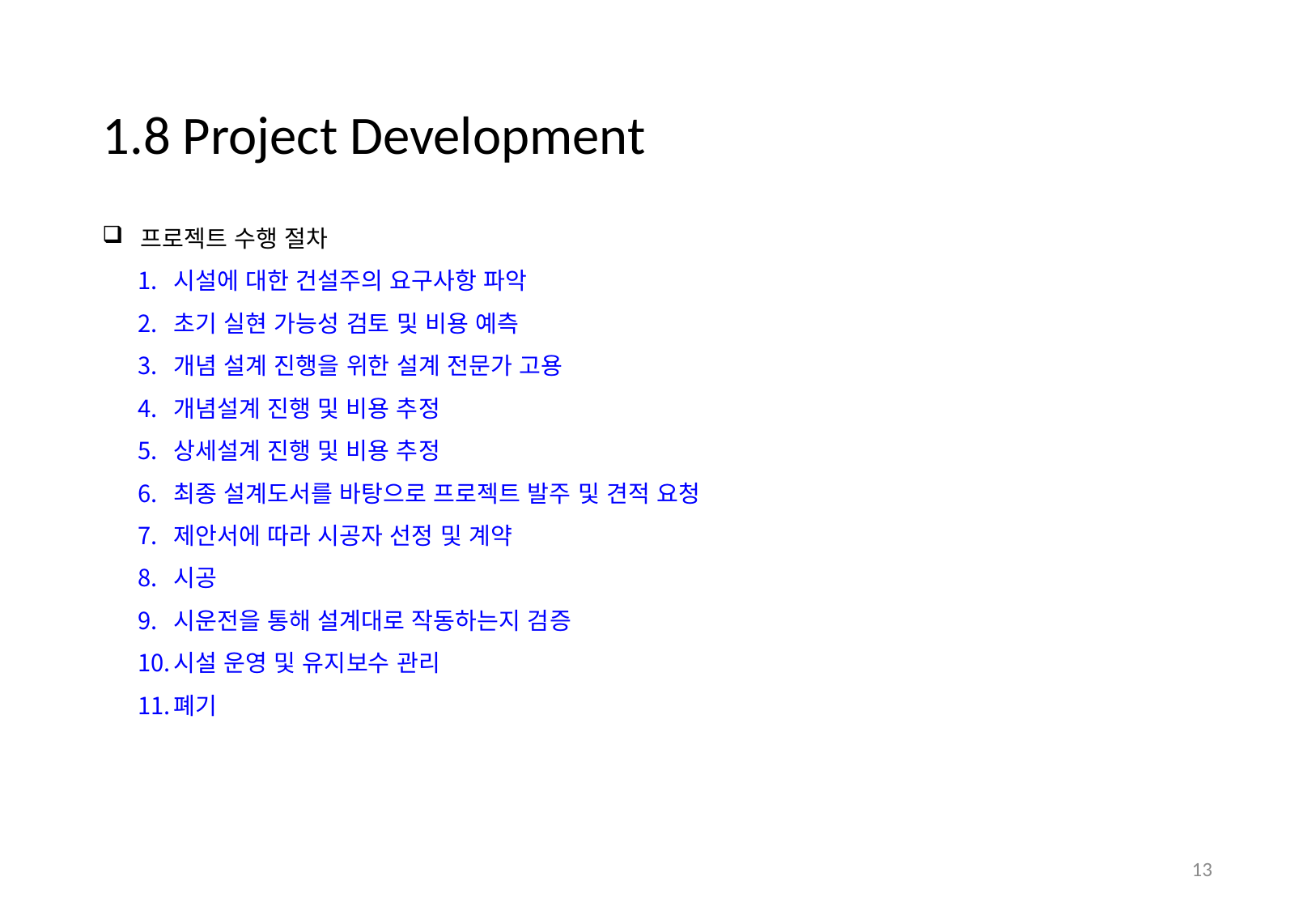

# 1.8 Project Development
프로젝트 수행 절차
시설에 대한 건설주의 요구사항 파악
초기 실현 가능성 검토 및 비용 예측
개념 설계 진행을 위한 설계 전문가 고용
개념설계 진행 및 비용 추정
상세설계 진행 및 비용 추정
최종 설계도서를 바탕으로 프로젝트 발주 및 견적 요청
제안서에 따라 시공자 선정 및 계약
시공
시운전을 통해 설계대로 작동하는지 검증
시설 운영 및 유지보수 관리
폐기
13